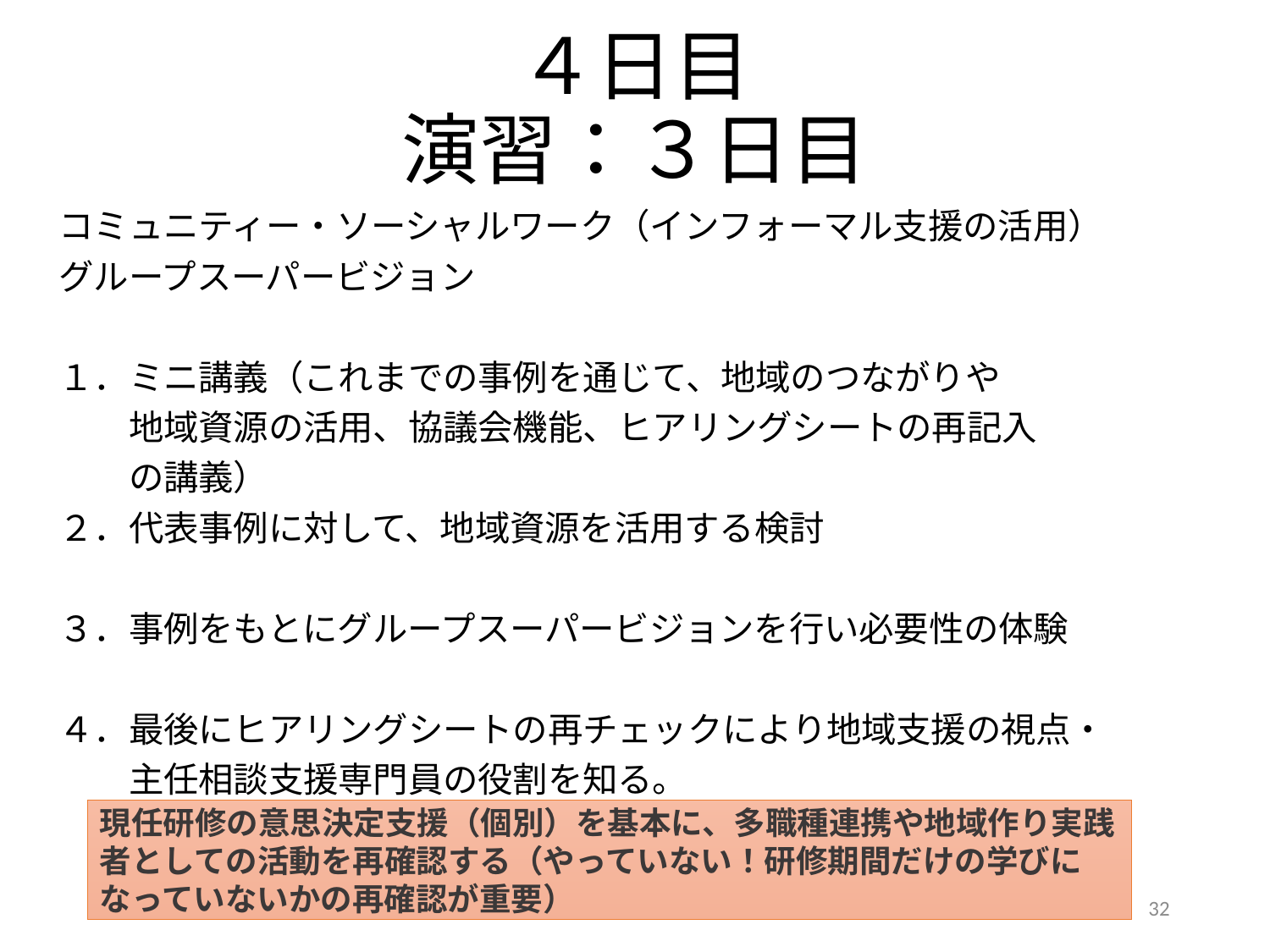

# ４日目 演習：３日目
コミュニティー・ソーシャルワーク（インフォーマル支援の活用）
グループスーパービジョン

１．ミニ講義（これまでの事例を通じて、地域のつながりや
　　地域資源の活用、協議会機能、ヒアリングシートの再記入
　　の講義）
２．代表事例に対して、地域資源を活用する検討

３．事例をもとにグループスーパービジョンを行い必要性の体験

４．最後にヒアリングシートの再チェックにより地域支援の視点・
　　主任相談支援専門員の役割を知る。
現任研修の意思決定支援（個別）を基本に、多職種連携や地域作り実践者としての活動を再確認する（やっていない！研修期間だけの学びになっていないかの再確認が重要）
32